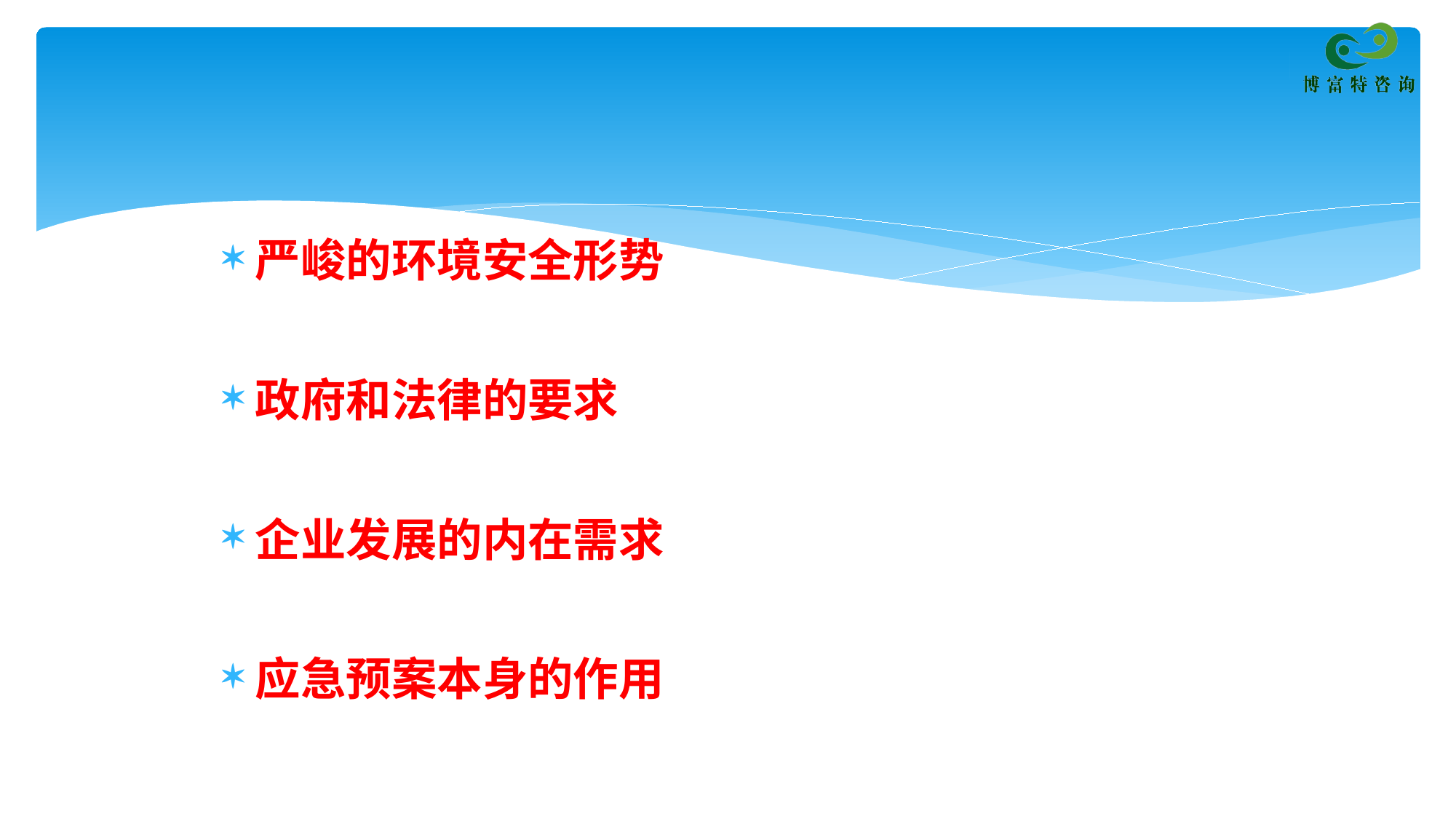

严峻的环境安全形势

政府和法律的要求

企业发展的内在需求

应急预案本身的作用